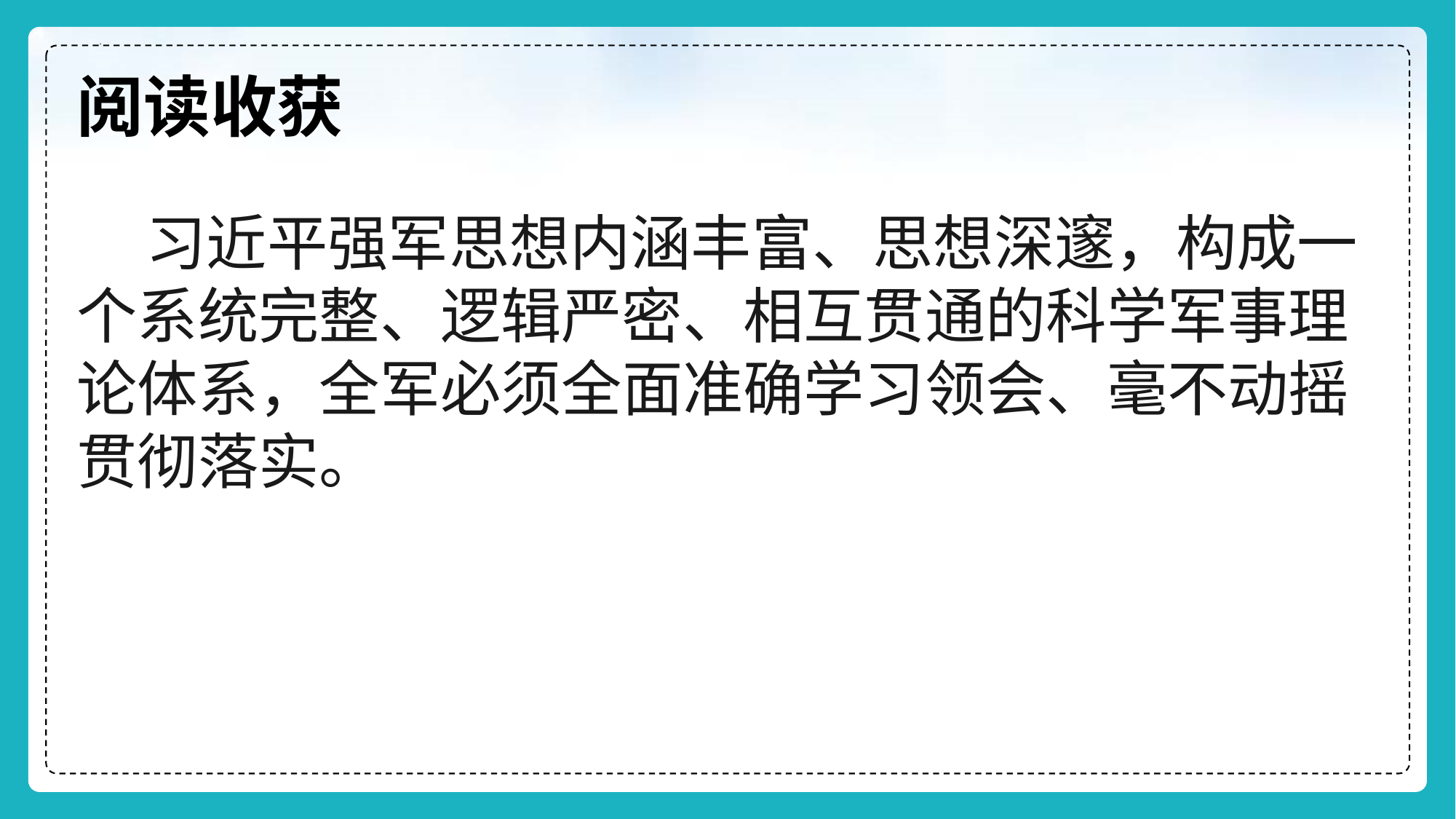

阅读收获
    习近平强军思想内涵丰富、思想深邃，构成一个系统完整、逻辑严密、相互贯通的科学军事理论体系，全军必须全面准确学习领会、毫不动摇贯彻落实。